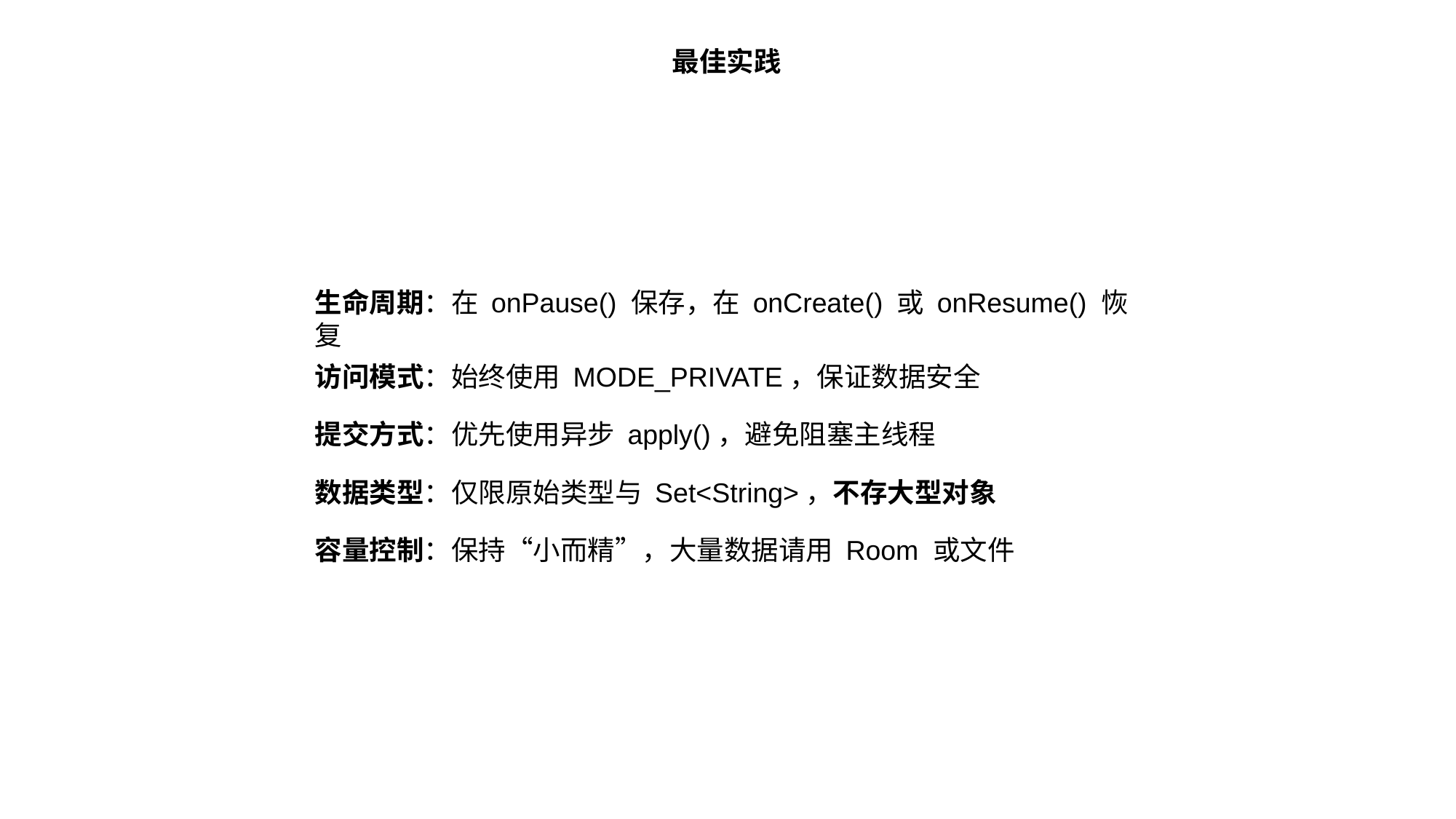

最佳实践
生命周期：在 onPause() 保存，在 onCreate() 或 onResume() 恢复
访问模式：始终使用 MODE_PRIVATE，保证数据安全
提交方式：优先使用异步 apply()，避免阻塞主线程
数据类型：仅限原始类型与 Set<String>，不存大型对象
容量控制：保持“小而精”，大量数据请用 Room 或文件